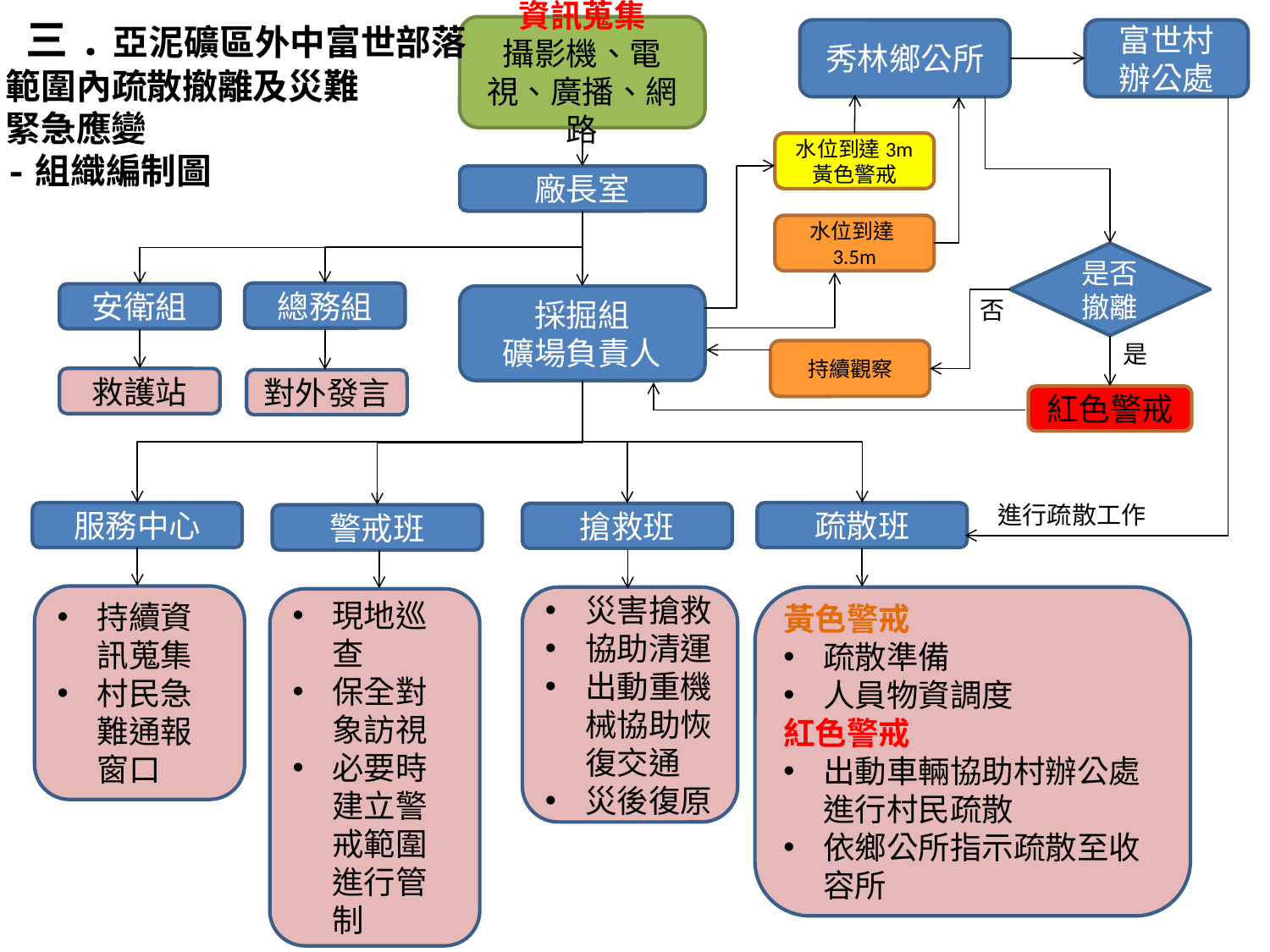

三.亞泥礦區外中富世部落
範圍內疏散撤離及災難
緊急應變
-組織編制圖
資訊蒐集
攝影機、電視、廣播、網路
秀林鄉公所
富世村
辦公處

水位到達3m
黃色警戒

廠長室
水位到達3.5m
是否撤離

總務組
安衛組
採掘組
礦場負責人
否
是
持續觀察
救護站
對外發言

紅色警戒
進行疏散工作
服務中心
疏散班
搶救班
警戒班
持續資訊蒐集
村民急難通報窗口
災害搶救
協助清運
出動重機械協助恢復交通
災後復原
黃色警戒
疏散準備
人員物資調度
紅色警戒
出動車輛協助村辦公處進行村民疏散
依鄉公所指示疏散至收容所
現地巡查
保全對象訪視
必要時建立警戒範圍進行管制